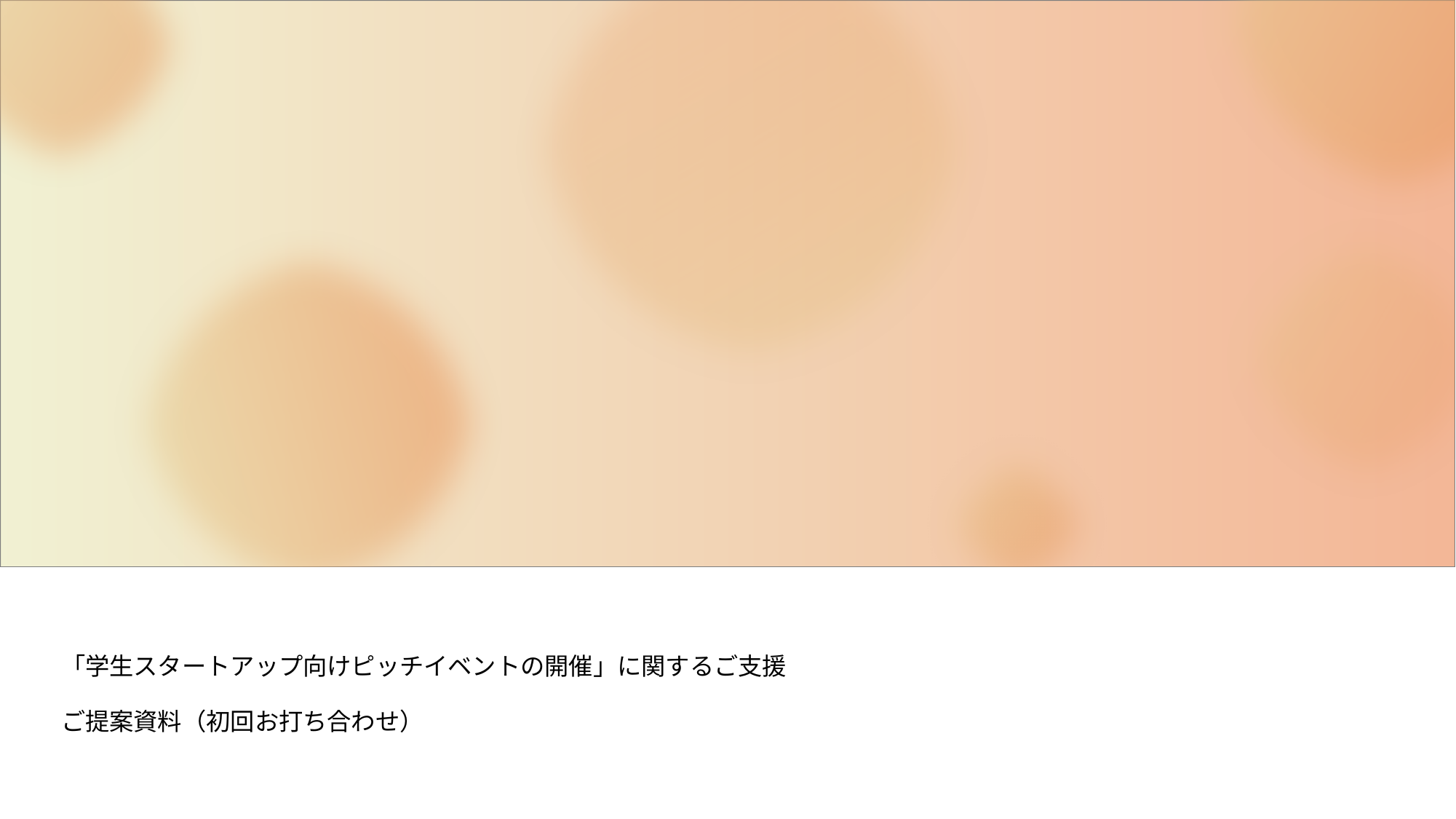

「学生スタートアップ向けピッチイベントの開催」に関するご支援
ご提案資料（初回お打ち合わせ）